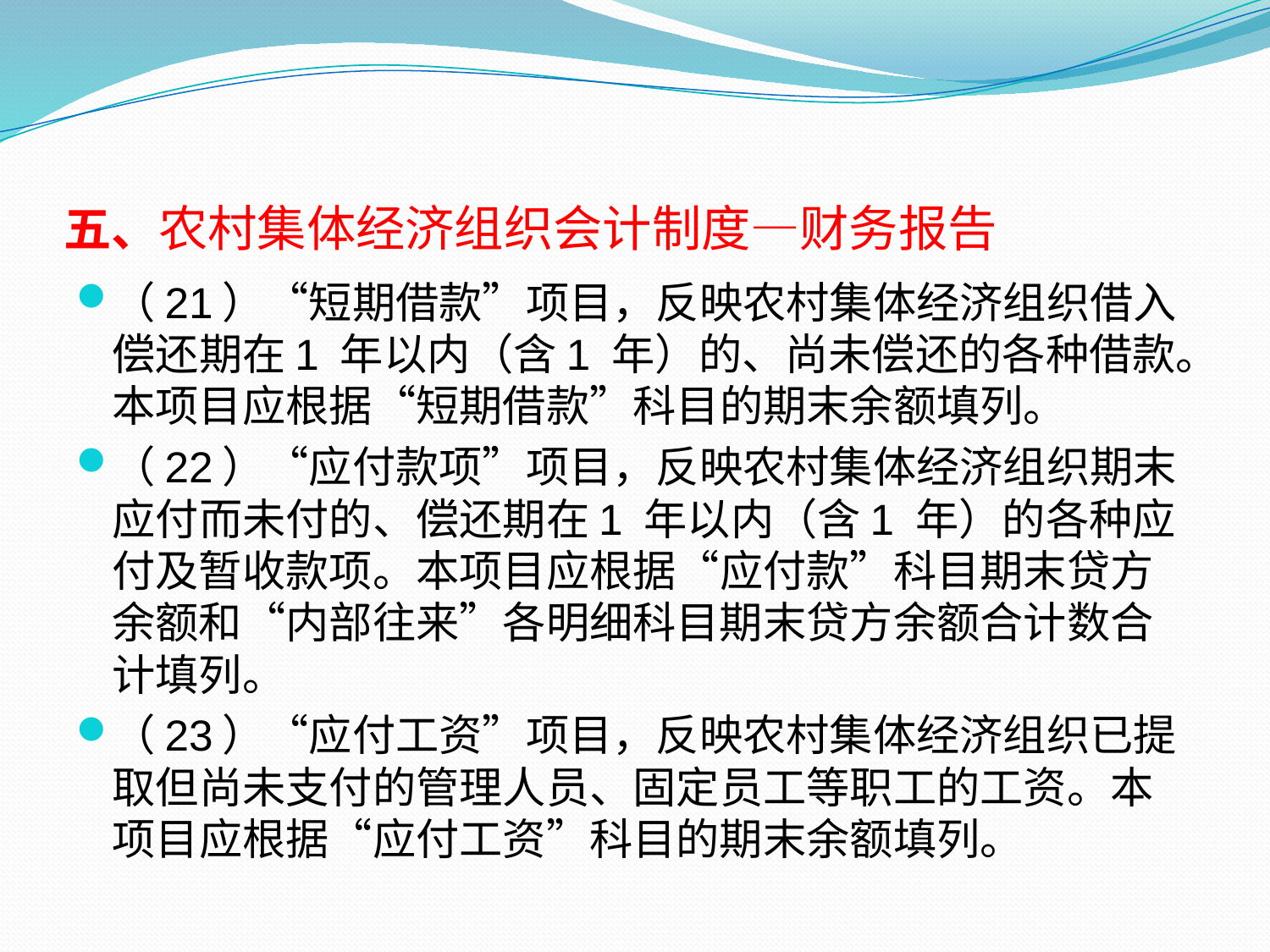

# 五、农村集体经济组织会计制度—财务报告
（21）“短期借款”项目，反映农村集体经济组织借入偿还期在1 年以内（含1 年）的、尚未偿还的各种借款。本项目应根据“短期借款”科目的期末余额填列。
（22）“应付款项”项目，反映农村集体经济组织期末应付而未付的、偿还期在1 年以内（含1 年）的各种应付及暂收款项。本项目应根据“应付款”科目期末贷方余额和“内部往来”各明细科目期末贷方余额合计数合计填列。
（23）“应付工资”项目，反映农村集体经济组织已提取但尚未支付的管理人员、固定员工等职工的工资。本项目应根据“应付工资”科目的期末余额填列。